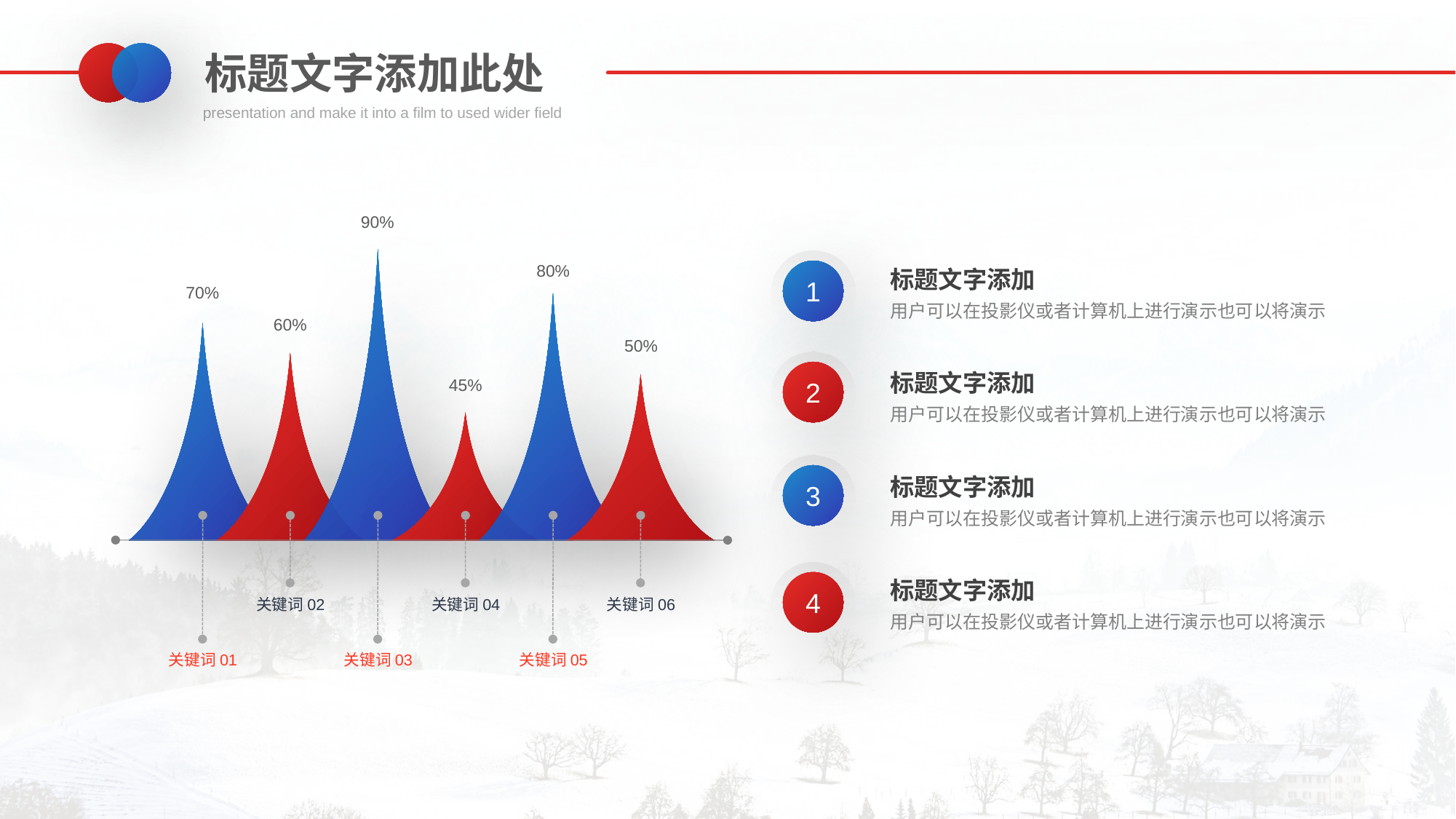

标题文字添加此处
presentation and make it into a film to used wider field

90%

80%
70%

60%

50%

45%

关键词06
关键词02
关键词04
关键词01
关键词03
关键词05

标题文字添加
用户可以在投影仪或者计算机上进行演示也可以将演示
1

标题文字添加
用户可以在投影仪或者计算机上进行演示也可以将演示
2

标题文字添加
用户可以在投影仪或者计算机上进行演示也可以将演示
3

标题文字添加
用户可以在投影仪或者计算机上进行演示也可以将演示
4